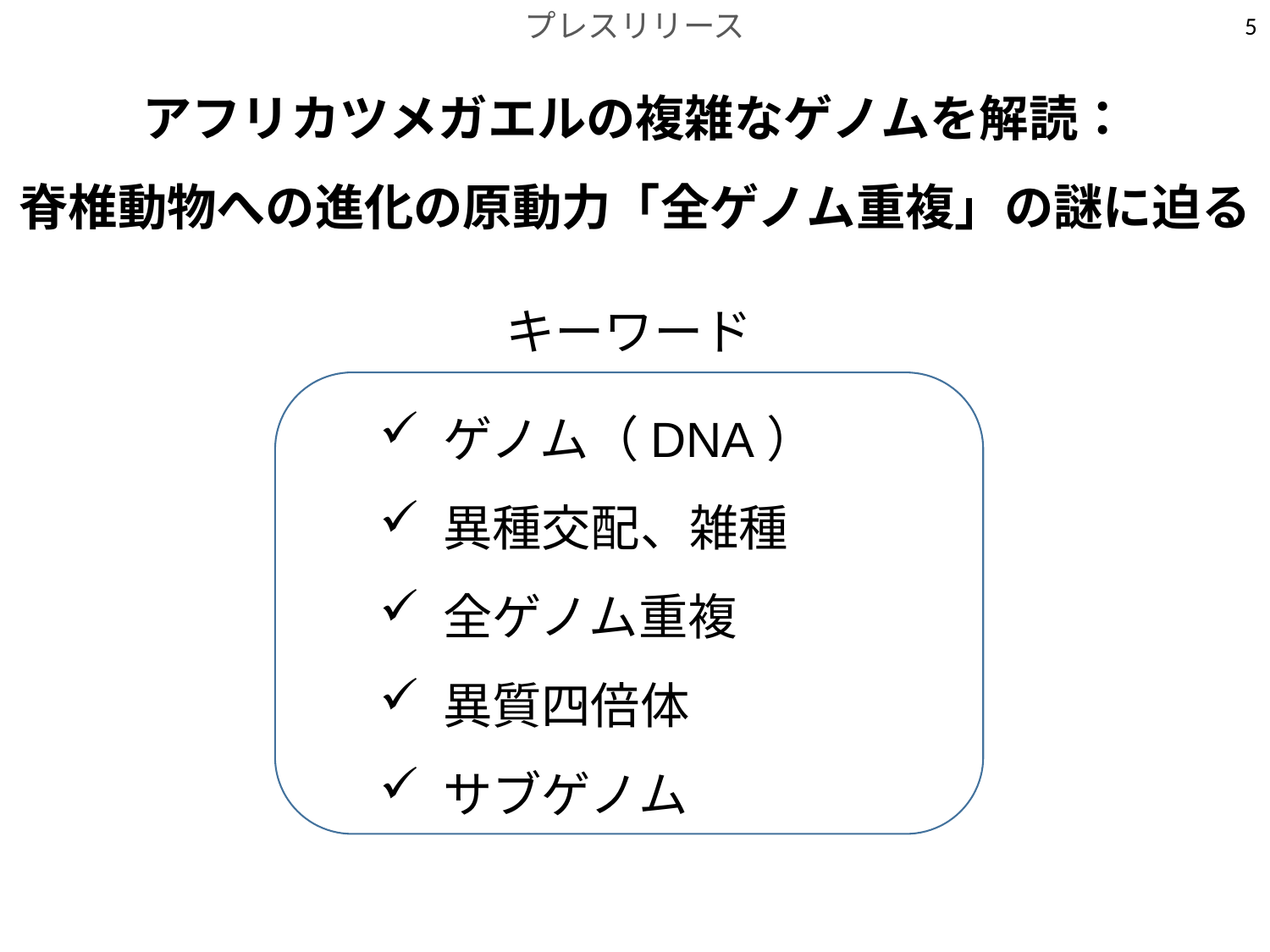

プレスリリース
5
アフリカツメガエルの複雑なゲノムを解読：
脊椎動物への進化の原動力「全ゲノム重複」の謎に迫る
キーワード

ゲノム（DNA）
異種交配、雑種
全ゲノム重複
異質四倍体
サブゲノム